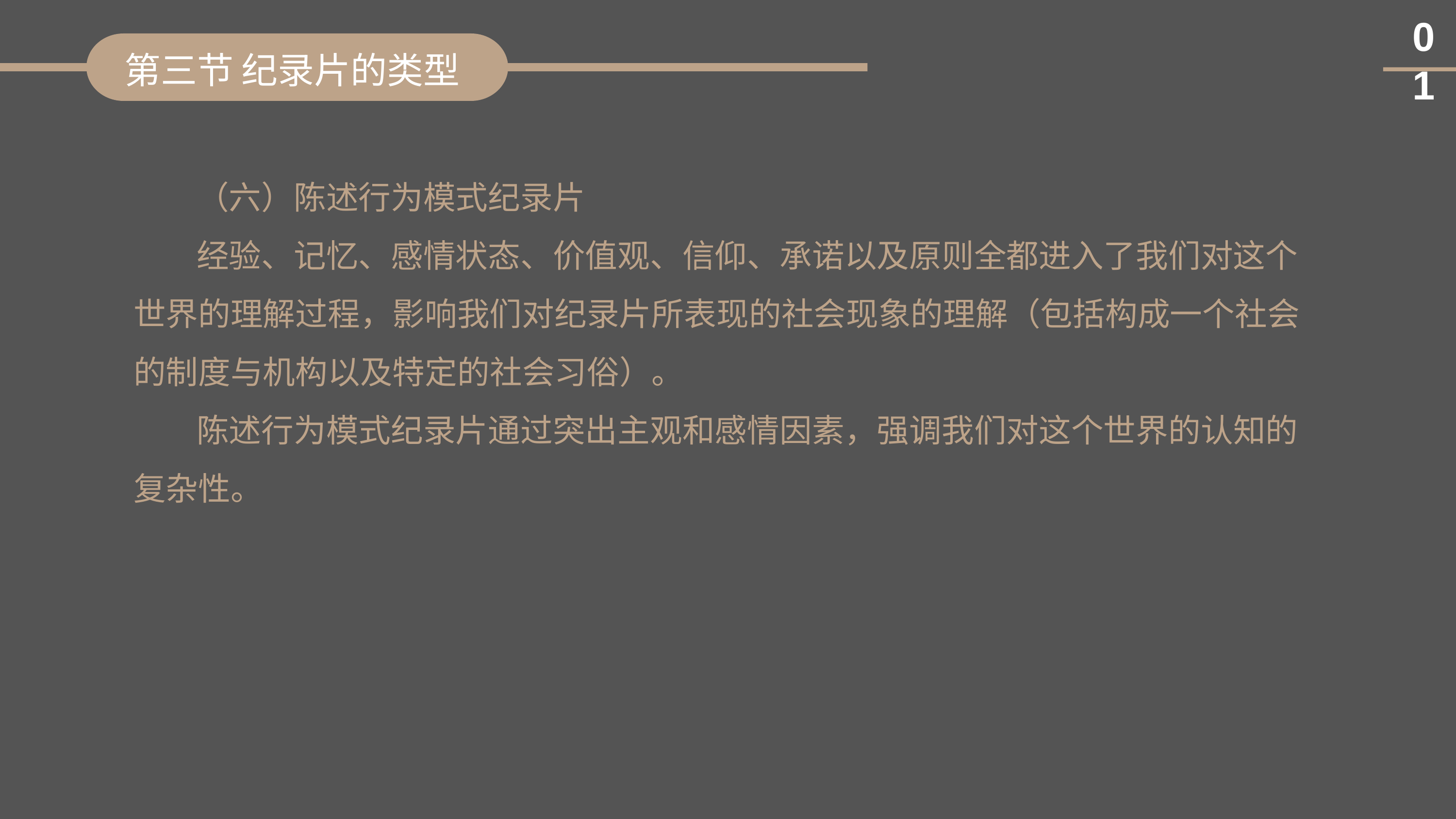

01

第三节 纪录片的类型

（六）陈述行为模式纪录片
经验、记忆、感情状态、价值观、信仰、承诺以及原则全都进入了我们对这个世界的理解过程，影响我们对纪录片所表现的社会现象的理解（包括构成一个社会的制度与机构以及特定的社会习俗）。
陈述行为模式纪录片通过突出主观和感情因素，强调我们对这个世界的认知的复杂性。